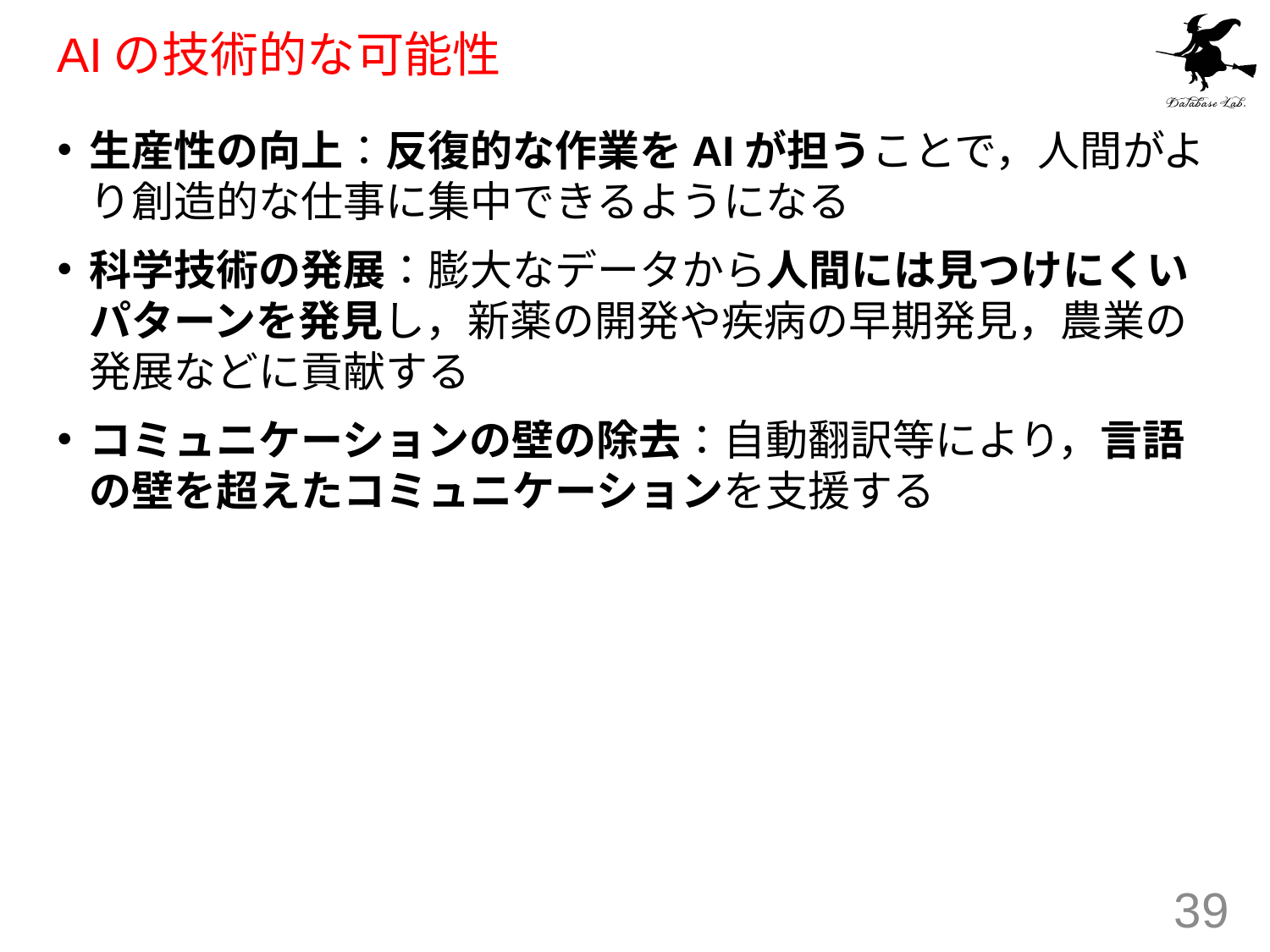

# AIの技術的な可能性
生産性の向上：反復的な作業をAIが担うことで，人間がより創造的な仕事に集中できるようになる
科学技術の発展：膨大なデータから人間には見つけにくいパターンを発見し，新薬の開発や疾病の早期発見，農業の発展などに貢献する
コミュニケーションの壁の除去：自動翻訳等により，言語の壁を超えたコミュニケーションを支援する
39